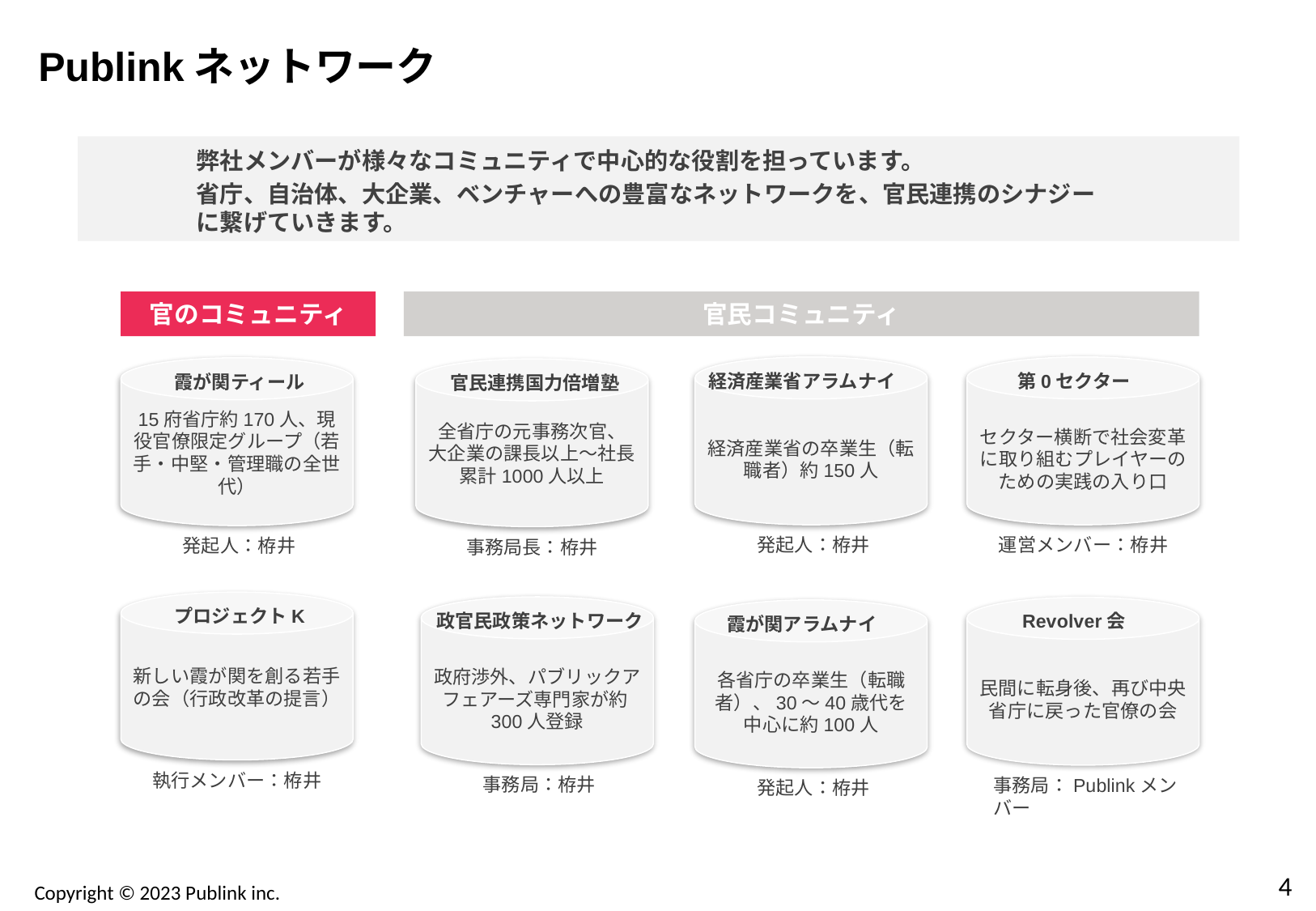

Publinkネットワーク
弊社メンバーが様々なコミュニティで中心的な役割を担っています。
省庁、自治体、大企業、ベンチャーへの豊富なネットワークを、官民連携のシナジーに繋げていきます。

官のコミュニティ
官民コミュニティ

経済産業省の卒業生（転職者）約150人

セクター横断で社会変革に取り組むプレイヤーのための実践の入り口
15府省庁約170人、現役官僚限定グループ（若手・中堅・管理職の全世代）
全省庁の元事務次官、
大企業の課長以上〜社長
累計1000人以上
経済産業省アラムナイ
第0セクター
霞が関ティール
官民連携国力倍増塾
発起人：栫井
運営メンバー：栫井
発起人：栫井
事務局長：栫井
新しい霞が関を創る若手の会（行政改革の提言）

政府渉外、パブリックアフェアーズ専門家が約300人登録

民間に転身後、再び中央省庁に戻った官僚の会
プロジェクトK

各省庁の卒業生（転職者）、30〜40歳代を中心に約100人
政官民政策ネットワーク
Revolver会
霞が関アラムナイ
執行メンバー：栫井
事務局：栫井
事務局：Publinkメンバー
発起人：栫井
4
Copyright © 2023 Publink inc.